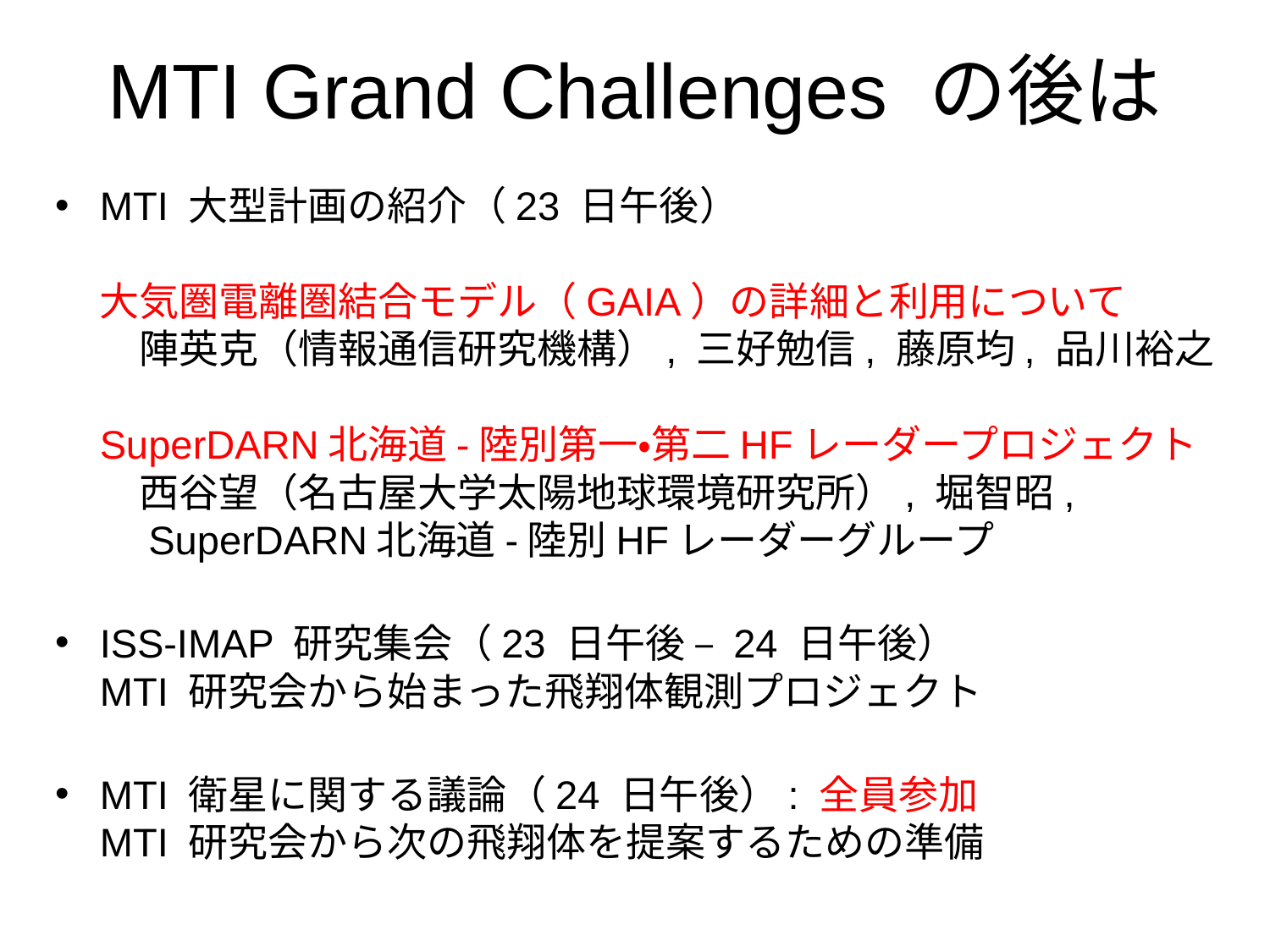

# MTI Grand Challenges の後は
MTI 大型計画の紹介（23 日午後）
大気圏電離圏結合モデル（GAIA）の詳細と利用について
　陣英克（情報通信研究機構）, 三好勉信, 藤原均, 品川裕之
SuperDARN北海道-陸別第一・第二HFレーダープロジェクト
　西谷望（名古屋大学太陽地球環境研究所）, 堀智昭,
　SuperDARN北海道-陸別HFレーダーグループ
ISS-IMAP 研究集会（23 日午後 – 24 日午後）
MTI 研究会から始まった飛翔体観測プロジェクト
MTI 衛星に関する議論（24 日午後）: 全員参加
MTI 研究会から次の飛翔体を提案するための準備